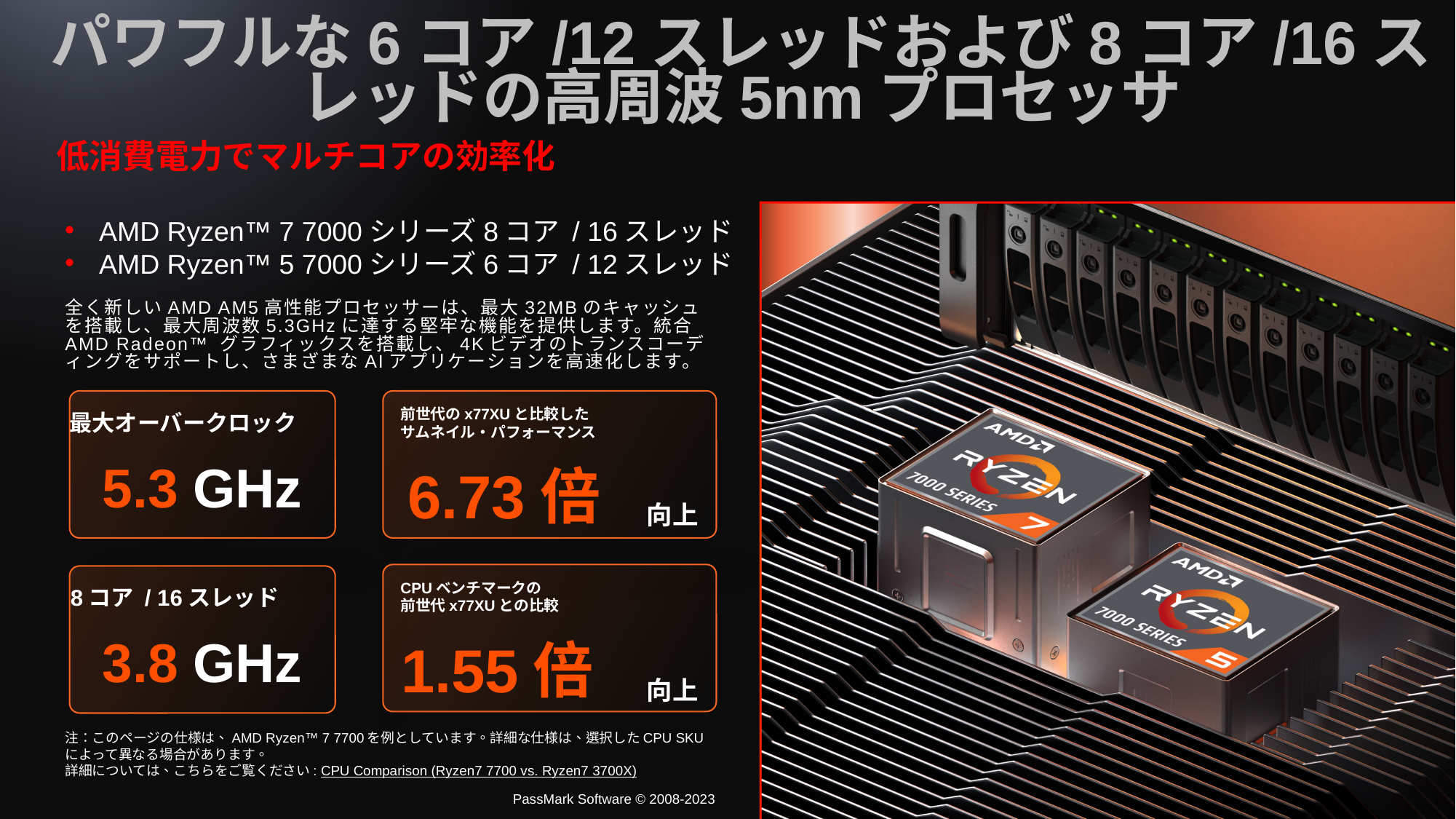

パワフルな6コア/12スレッドおよび8コア/16スレッドの高周波5nmプロセッサ
低消費電力でマルチコアの効率化
AMD Ryzen™ 7 7000シリーズ8コア / 16スレッド
AMD Ryzen™ 5 7000シリーズ6コア / 12スレッド
全く新しいAMD AM5高性能プロセッサーは、最大32MBのキャッシュを搭載し、最大周波数5.3GHzに達する堅牢な機能を提供します。統合AMD Radeon™ グラフィックスを搭載し、4Kビデオのトランスコーディングをサポートし、さまざまなAIアプリケーションを高速化します。

前世代のx77XUと比較した
サムネイル・パフォーマンス
6.73倍
向上

最大オーバークロック
5.3 GHz

CPUベンチマークの
前世代x77XUとの比較
1.55倍
向上

8コア / 16スレッド
3.8 GHz
注：このページの仕様は、AMD Ryzen™ 7 7700を例としています。詳細な仕様は、選択したCPU SKUによって異なる場合があります。
詳細については、こちらをご覧ください: CPU Comparison (Ryzen7 7700 vs. Ryzen7 3700X)
PassMark Software © 2008-2023